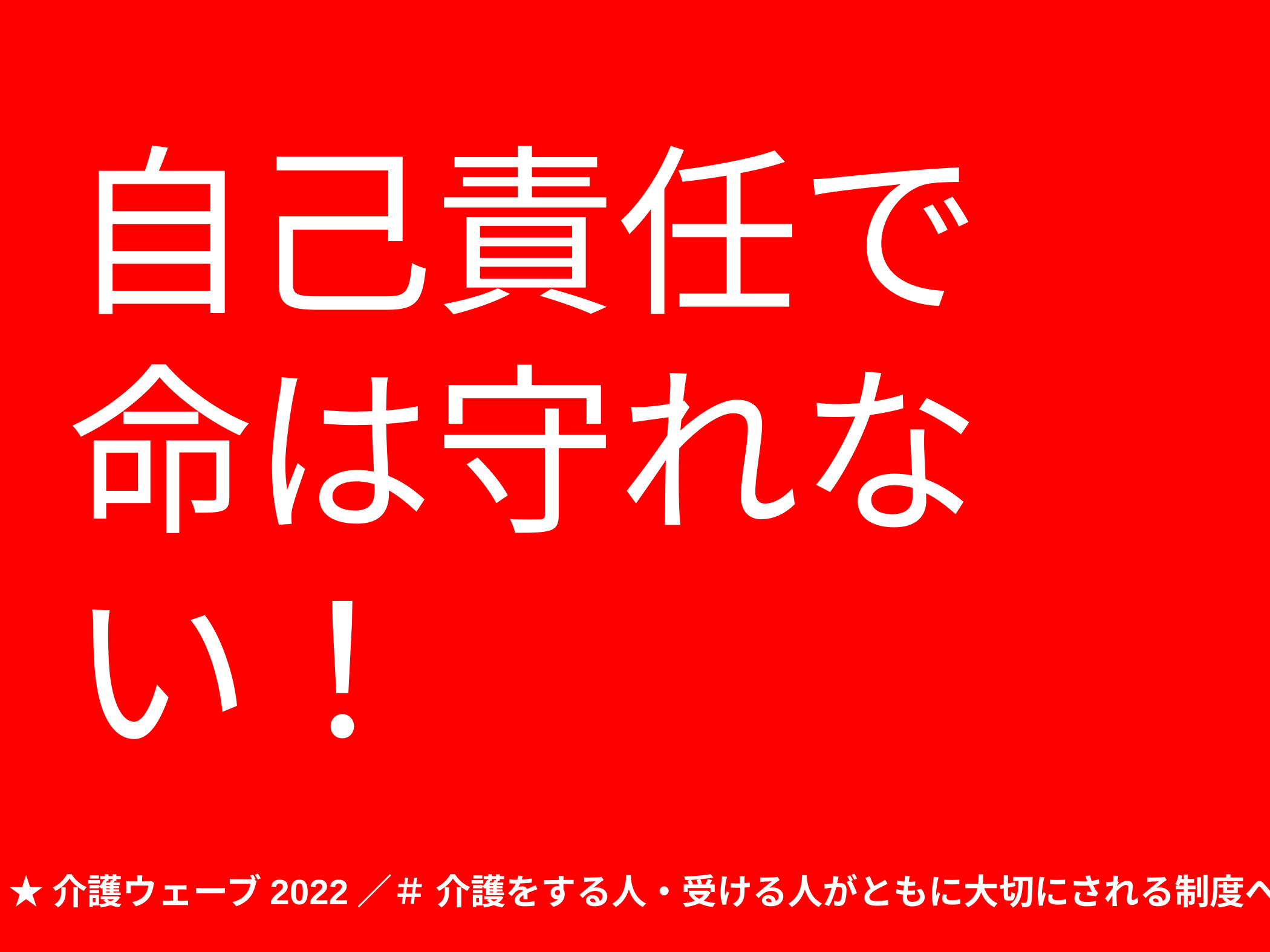

自己責任で
命は守れない！
★介護ウェーブ2022／＃ 介護をする人・受ける人がともに大切にされる制度へ